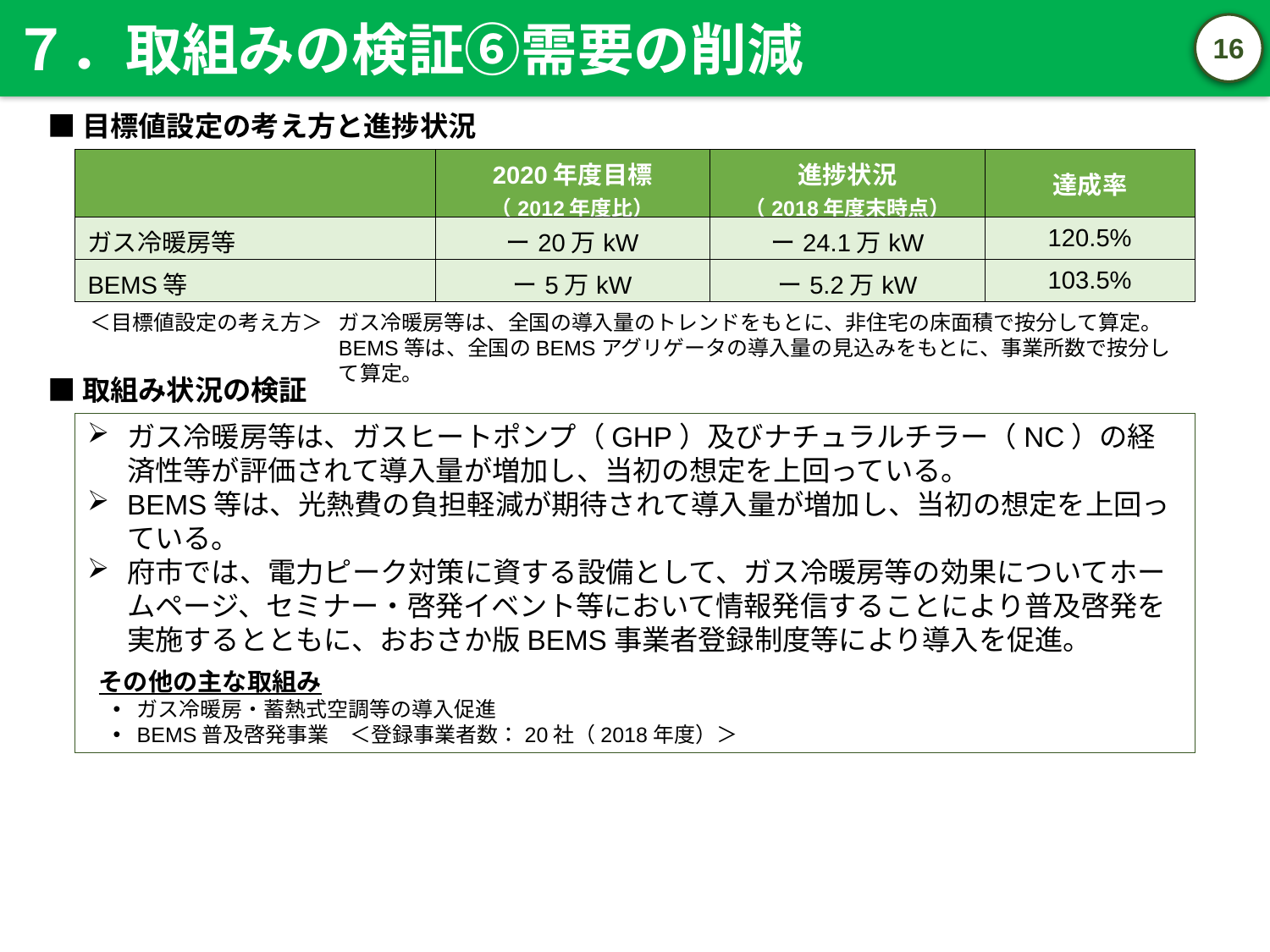

７．取組みの検証⑥需要の削減
16
■目標値設定の考え方と進捗状況
|  | 2020年度目標 （2012年度比） | 進捗状況 （2018年度末時点） | 達成率 |
| --- | --- | --- | --- |
| ガス冷暖房等 | ー20万kW | ー24.1万kW | 120.5% |
| BEMS等 | ー5万kW | ー5.2万kW | 103.5% |
＜目標値設定の考え方＞	ガス冷暖房等は、全国の導入量のトレンドをもとに、非住宅の床面積で按分して算定。
BEMS等は、全国のBEMSアグリゲータの導入量の見込みをもとに、事業所数で按分して算定。
■取組み状況の検証
ガス冷暖房等は、ガスヒートポンプ（GHP）及びナチュラルチラー（NC）の経済性等が評価されて導入量が増加し、当初の想定を上回っている。
BEMS等は、光熱費の負担軽減が期待されて導入量が増加し、当初の想定を上回っている。
府市では、電力ピーク対策に資する設備として、ガス冷暖房等の効果についてホームページ、セミナー・啓発イベント等において情報発信することにより普及啓発を実施するとともに、おおさか版BEMS事業者登録制度等により導入を促進。
その他の主な取組み
ガス冷暖房・蓄熱式空調等の導入促進
BEMS普及啓発事業　＜登録事業者数：20社（2018年度）＞